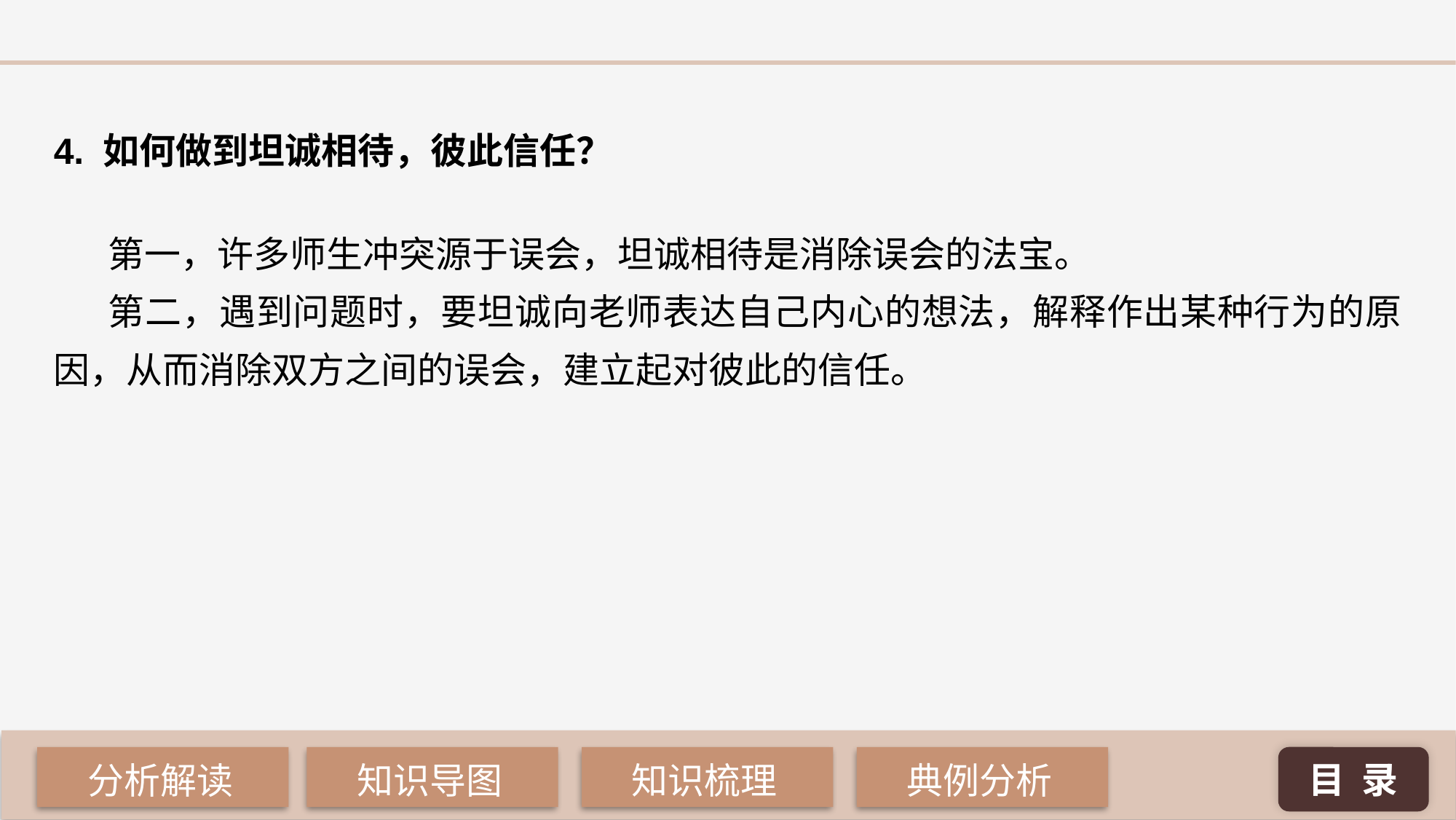

4. 如何做到坦诚相待，彼此信任？
第一，许多师生冲突源于误会，坦诚相待是消除误会的法宝。
第二，遇到问题时，要坦诚向老师表达自己内心的想法，解释作出某种行为的原因，从而消除双方之间的误会，建立起对彼此的信任。